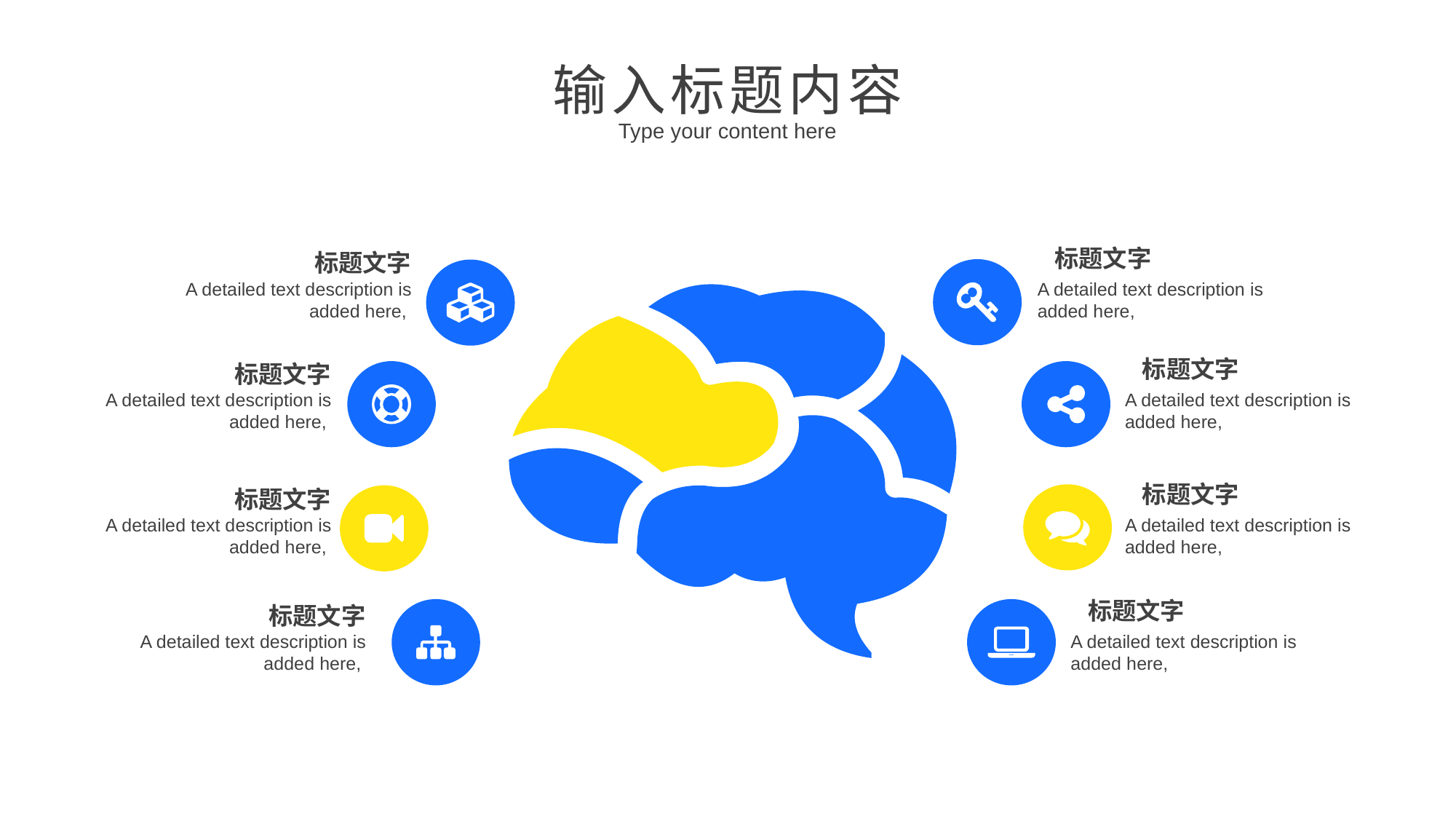

输入标题内容
Type your content here
标题文字
标题文字

A detailed text description is added here,
A detailed text description is added here,

标题文字
标题文字

A detailed text description is added here,
A detailed text description is added here,

标题文字
标题文字

A detailed text description is added here,
A detailed text description is added here,

标题文字

标题文字

A detailed text description is added here,
A detailed text description is added here,